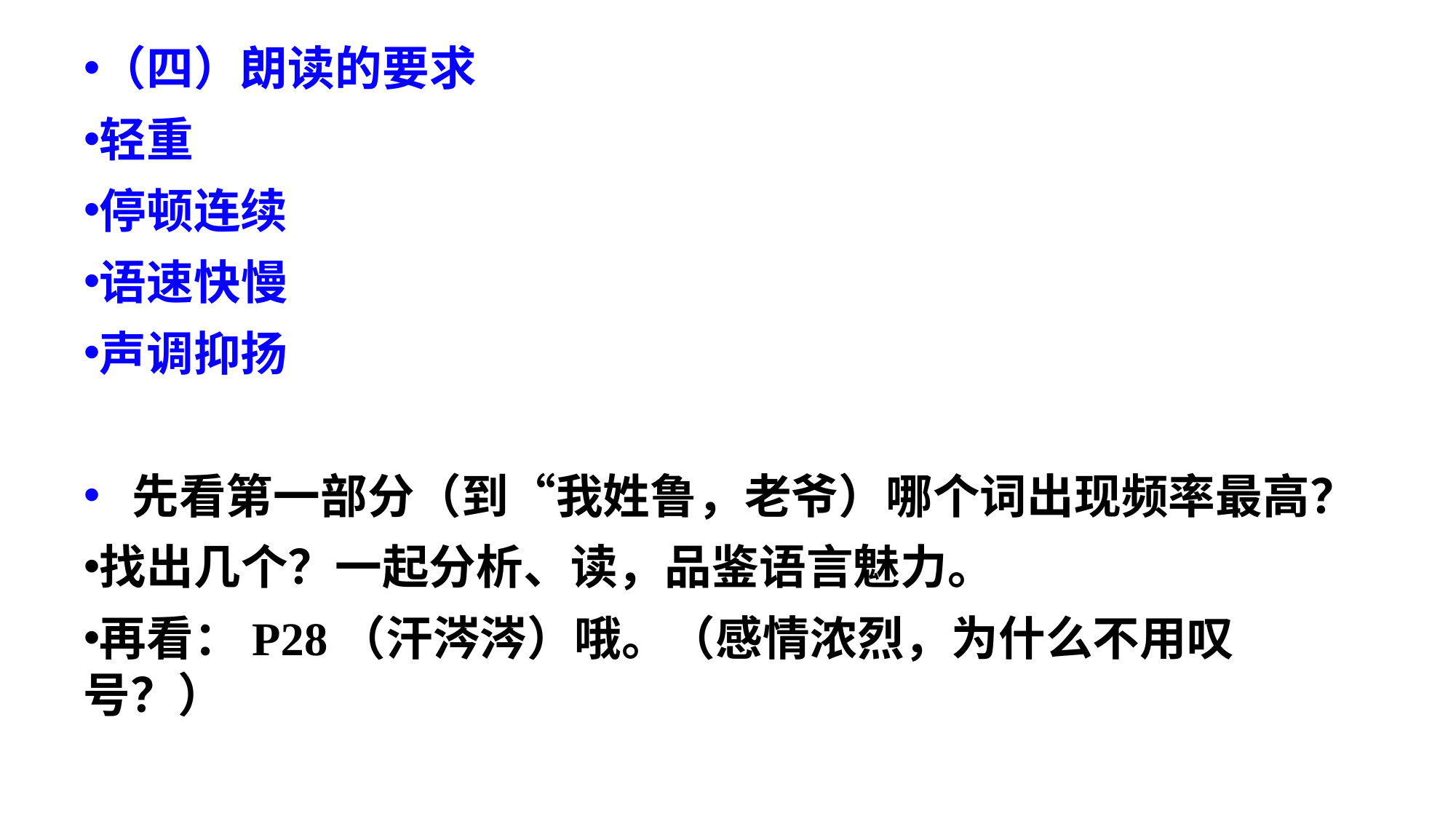

# （四）朗读的要求
轻重
停顿连续
语速快慢
声调抑扬

  先看第一部分（到“我姓鲁，老爷）哪个词出现频率最高？
找出几个？一起分析、读，品鉴语言魅力。
再看：P28（汗涔涔）哦。（感情浓烈，为什么不用叹号？）